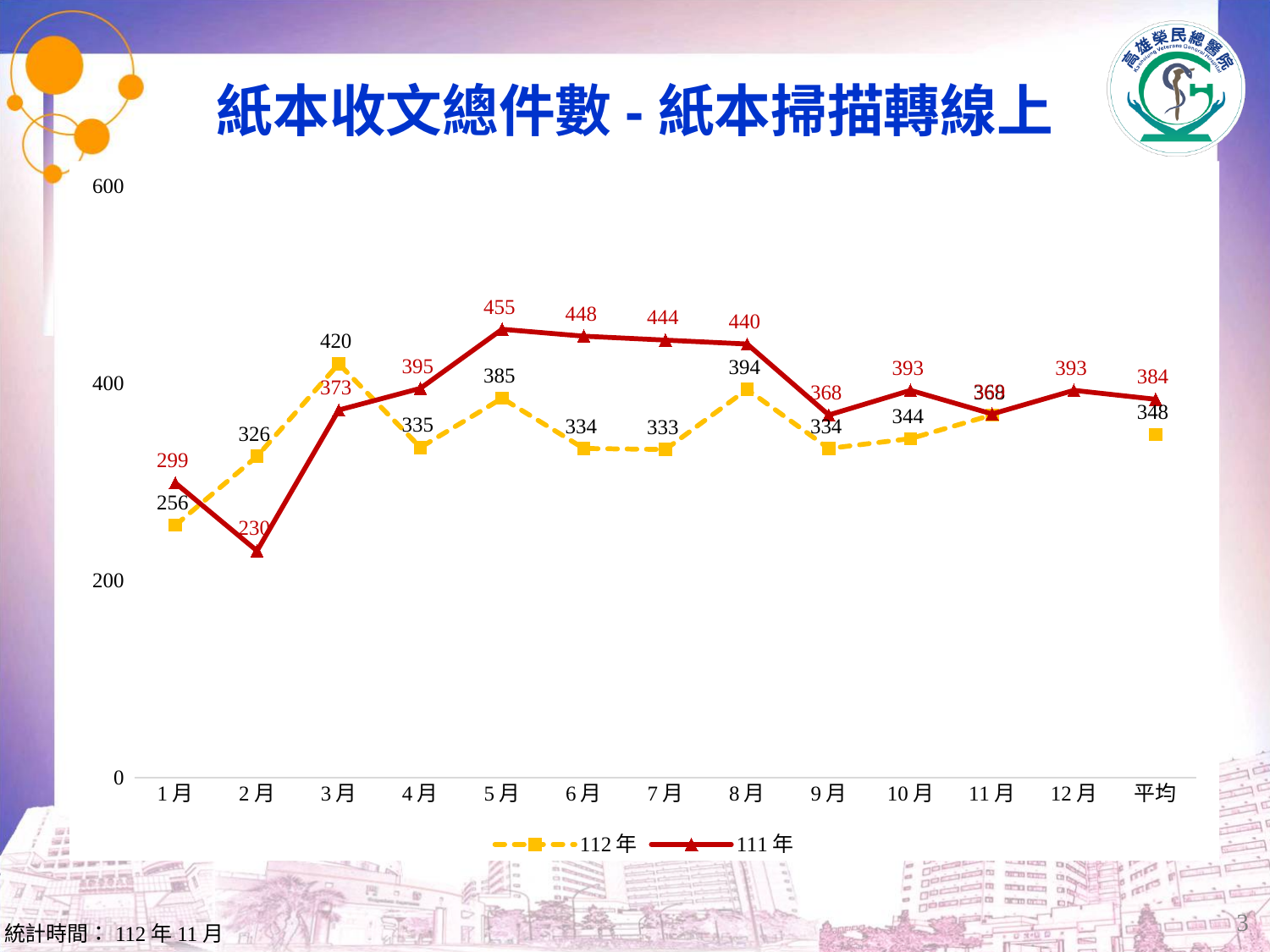

# 紙本收文總件數-紙本掃描轉線上

### Chart

| Category |  |  |
|---|---|---|
| 1月 | 256.0 | 299.0 |
| 2月 | 326.0 | 230.0 |
| 3月 | 420.0 | 373.0 |
| 4月 | 335.0 | 395.0 |
| 5月 | 385.0 | 455.0 |
| 6月 | 334.0 | 448.0 |
| 7月 | 333.0 | 444.0 |
| 8月 | 394.0 | 440.0 |
| 9月 | 334.0 | 368.0 |
| 10月 | 344.0 | 393.0 |
| 11月 | 368.0 | 369.0 |
| 12月 | None | 393.0 |
| 平均 | 348.090909090909 | 383.91666666666674 |
3
統計時間：112年11月